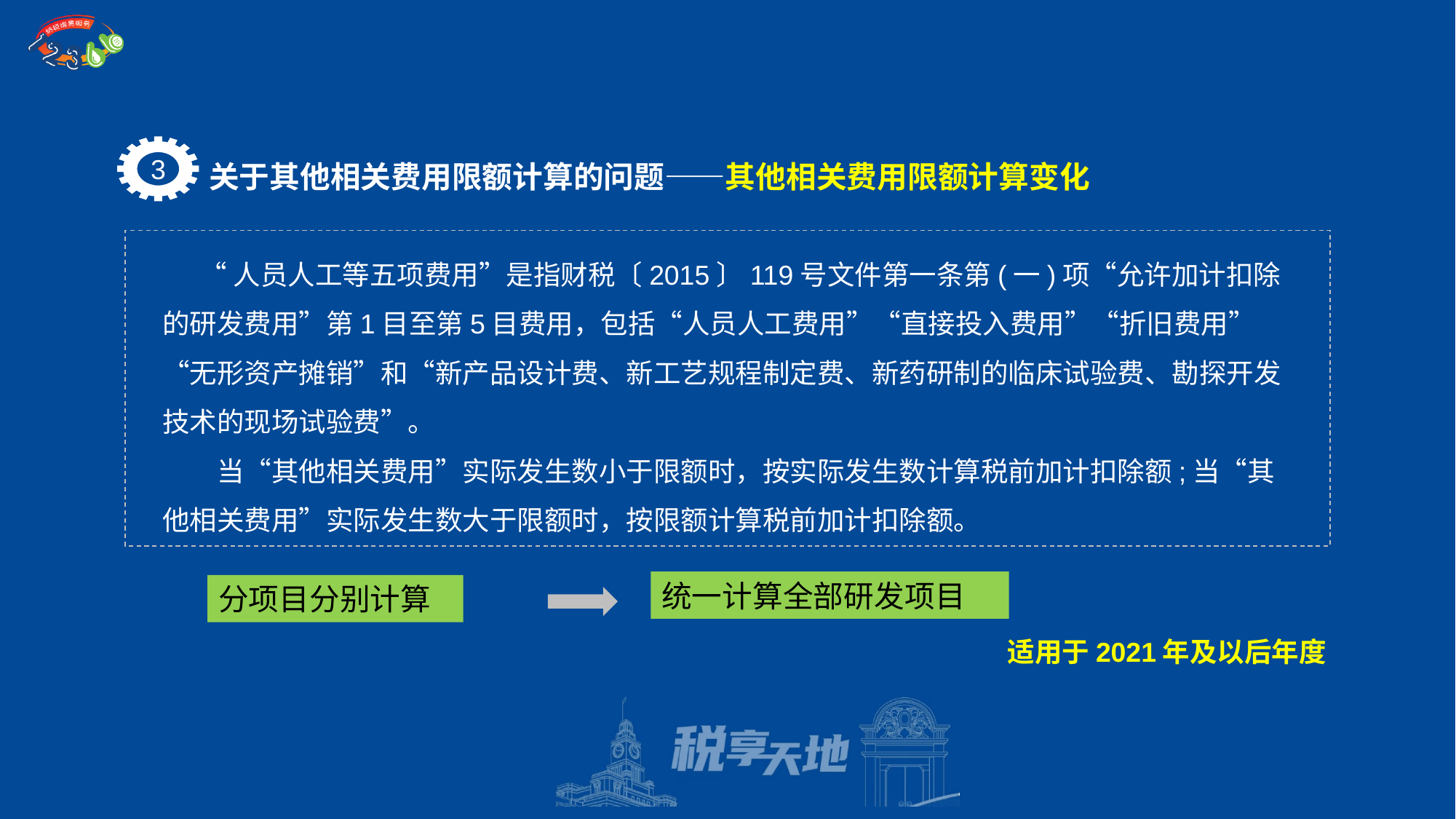

关于其他相关费用限额计算的问题——其他相关费用限额计算变化

3

      “人员人工等五项费用”是指财税〔2015〕119号文件第一条第(一)项“允许加计扣除的研发费用”第1目至第5目费用，包括“人员人工费用”“直接投入费用”“折旧费用”“无形资产摊销”和“新产品设计费、新工艺规程制定费、新药研制的临床试验费、勘探开发技术的现场试验费”。
　　当“其他相关费用”实际发生数小于限额时，按实际发生数计算税前加计扣除额;当“其他相关费用”实际发生数大于限额时，按限额计算税前加计扣除额。

统一计算全部研发项目
分项目分别计算

适用于2021年及以后年度